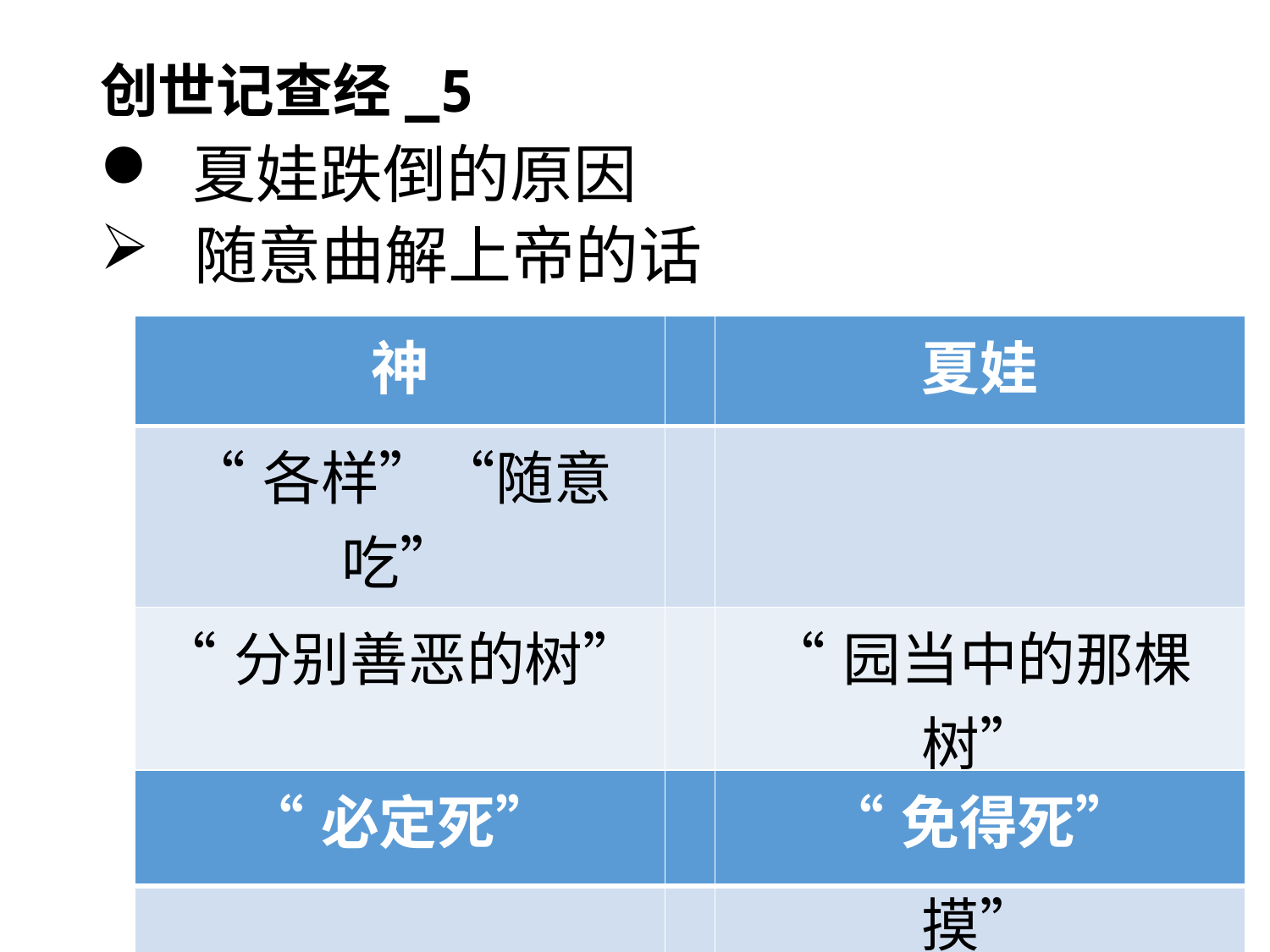

# 创世记查经_5
 夏娃跌倒的原因
  随意曲解上帝的话

| 神 |  | 夏娃 |
| --- | --- | --- |
| “各样”“随意吃” |  |  |
| “分别善恶的树” |  | “园当中的那棵树” |
| “不可吃” |  | “不可吃，不可摸” |
| “必定死” |  | “免得死” |
| --- | --- | --- |